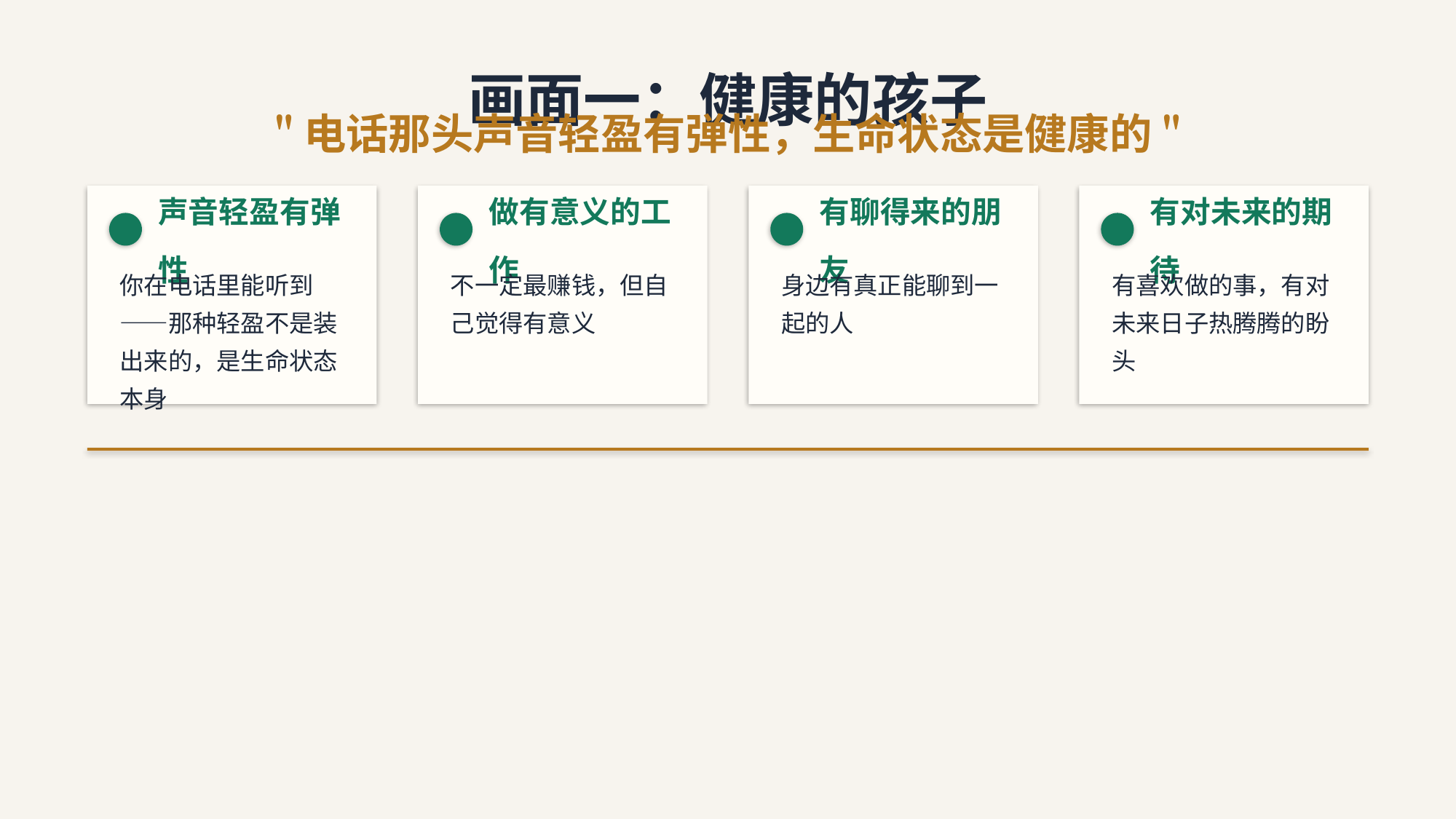

画面一：健康的孩子
"电话那头声音轻盈有弹性，生命状态是健康的"

声音轻盈有弹性
做有意义的工作
有聊得来的朋友
有对未来的期待

你在电话里能听到——那种轻盈不是装出来的，是生命状态本身
不一定最赚钱，但自己觉得有意义
身边有真正能聊到一起的人
有喜欢做的事，有对未来日子热腾腾的盼头